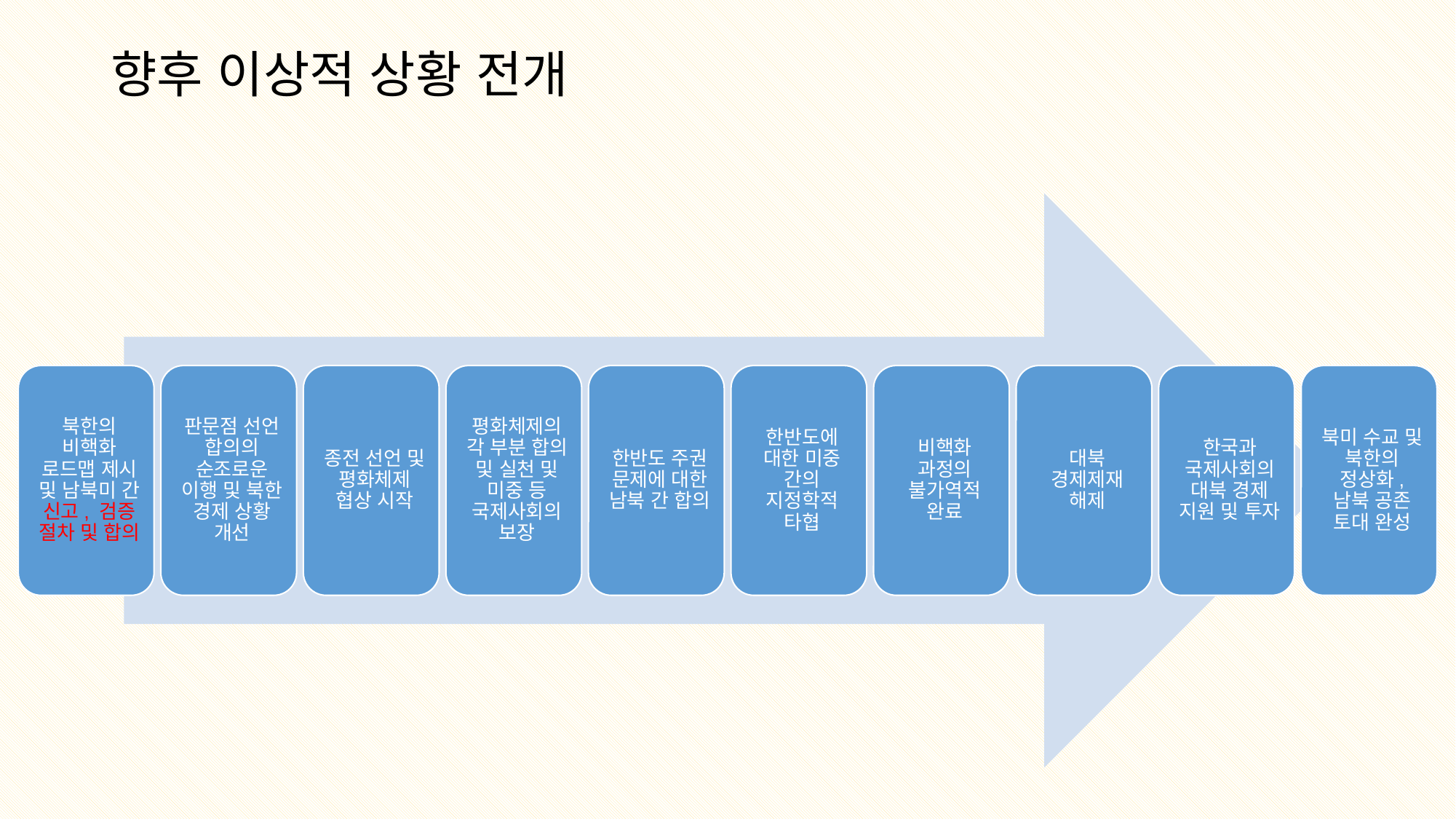

# 향후 이상적 상황 전개
북한의 비핵화 로드맵 제시 및 남북미 간 신고, 검증 절차 및 합의
판문점 선언 합의의 순조로운 이행 및 북한 경제 상황 개선
종전 선언 및 평화체제 협상 시작
평화체제의 각 부분 합의 및 실천 및 미중 등 국제사회의 보장
한반도 주권 문제에 대한 남북 간 합의
한반도에 대한 미중 간의 지정학적 타협
비핵화 과정의 불가역적 완료
대북 경제제재 해제
한국과 국제사회의 대북 경제 지원 및 투자
북미 수교 및 북한의 정상화, 남북 공존 토대 완성